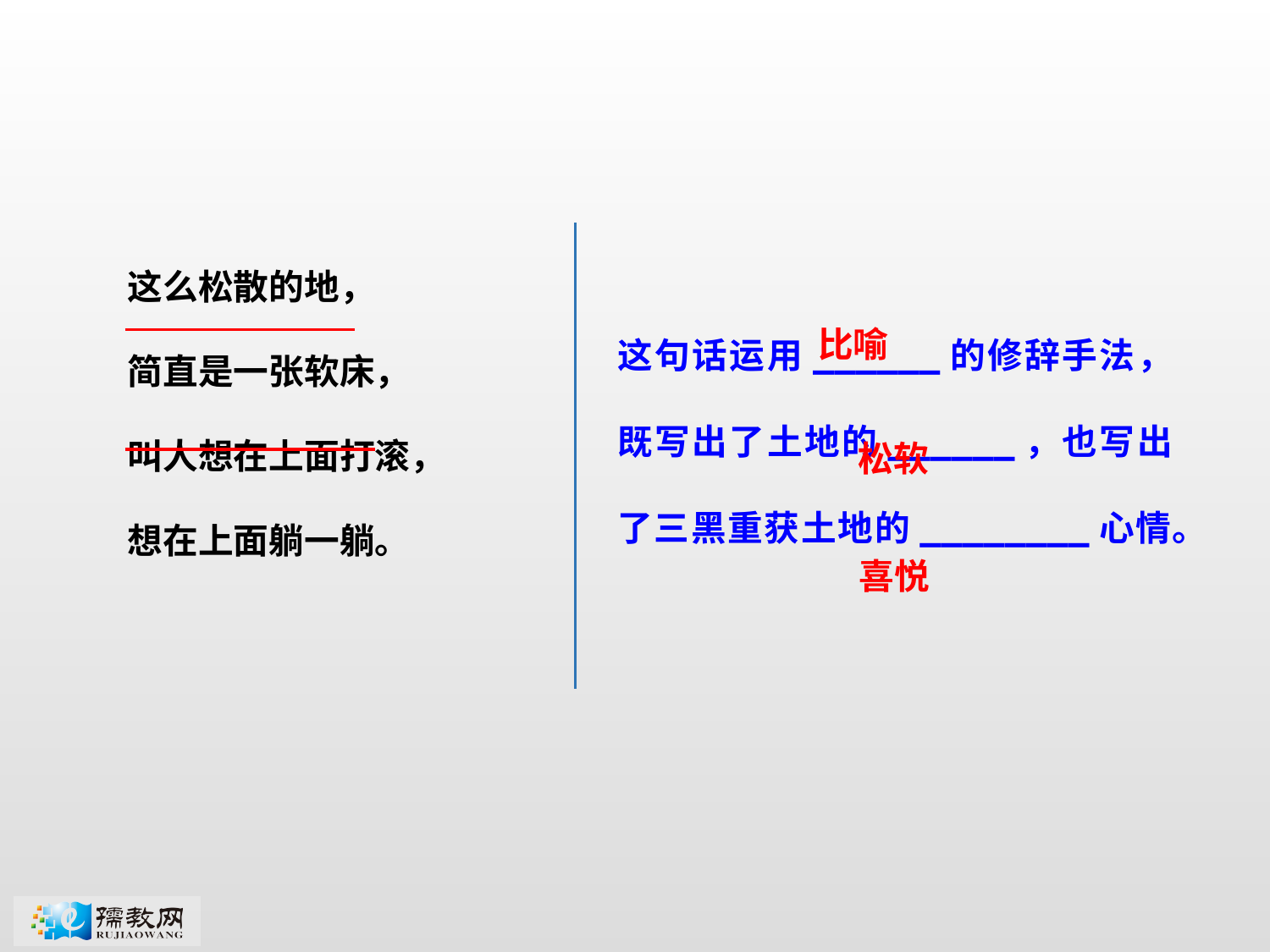

这么松散的地，
简直是一张软床，
叫人想在上面打滚，
想在上面躺一躺。
这句话运用______的修辞手法，既写出了土地的______，也写出了三黑重获土地的________心情。
比喻
松软
喜悦